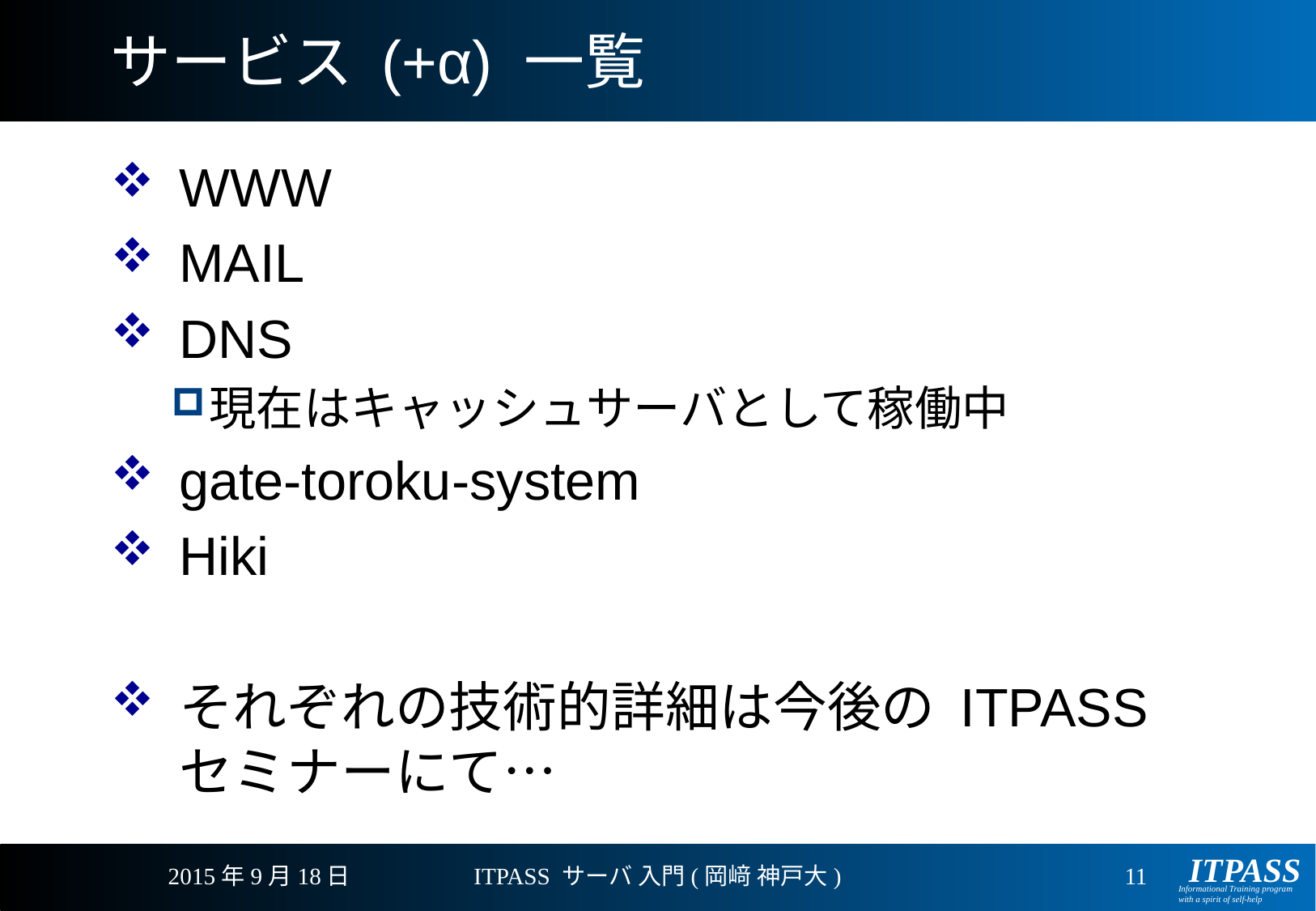

# サービス (+α) 一覧
WWW
MAIL
DNS
現在はキャッシュサーバとして稼働中
gate-toroku-system
Hiki

それぞれの技術的詳細は今後の ITPASS セミナーにて…

2015年9月18日
ITPASS サーバ 入門(岡﨑 神戸大)
11